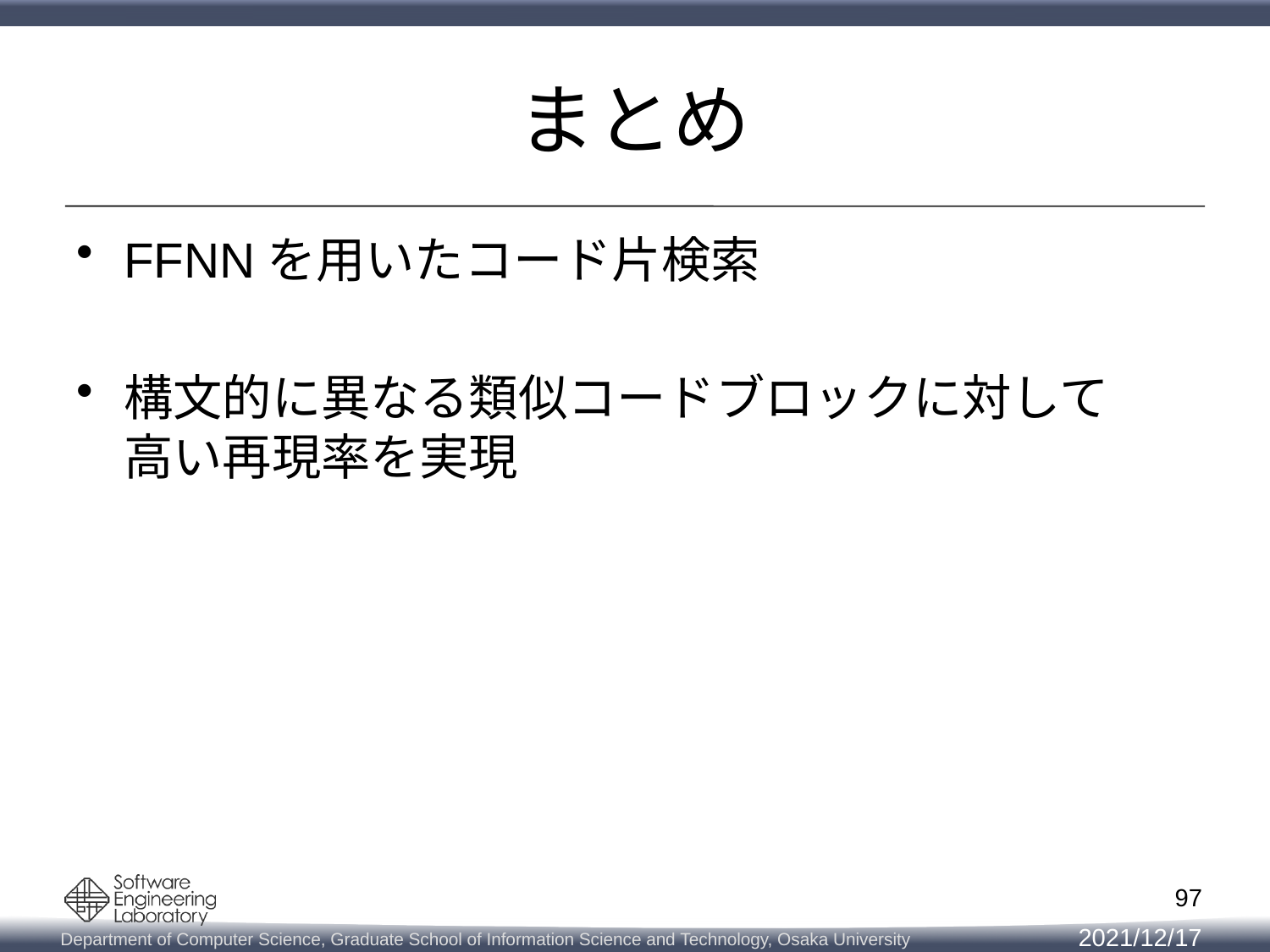

# まとめ
FFNNを用いたコード片検索

構文的に異なる類似コードブロックに対して
高い再現率を実現
97
2021/12/17